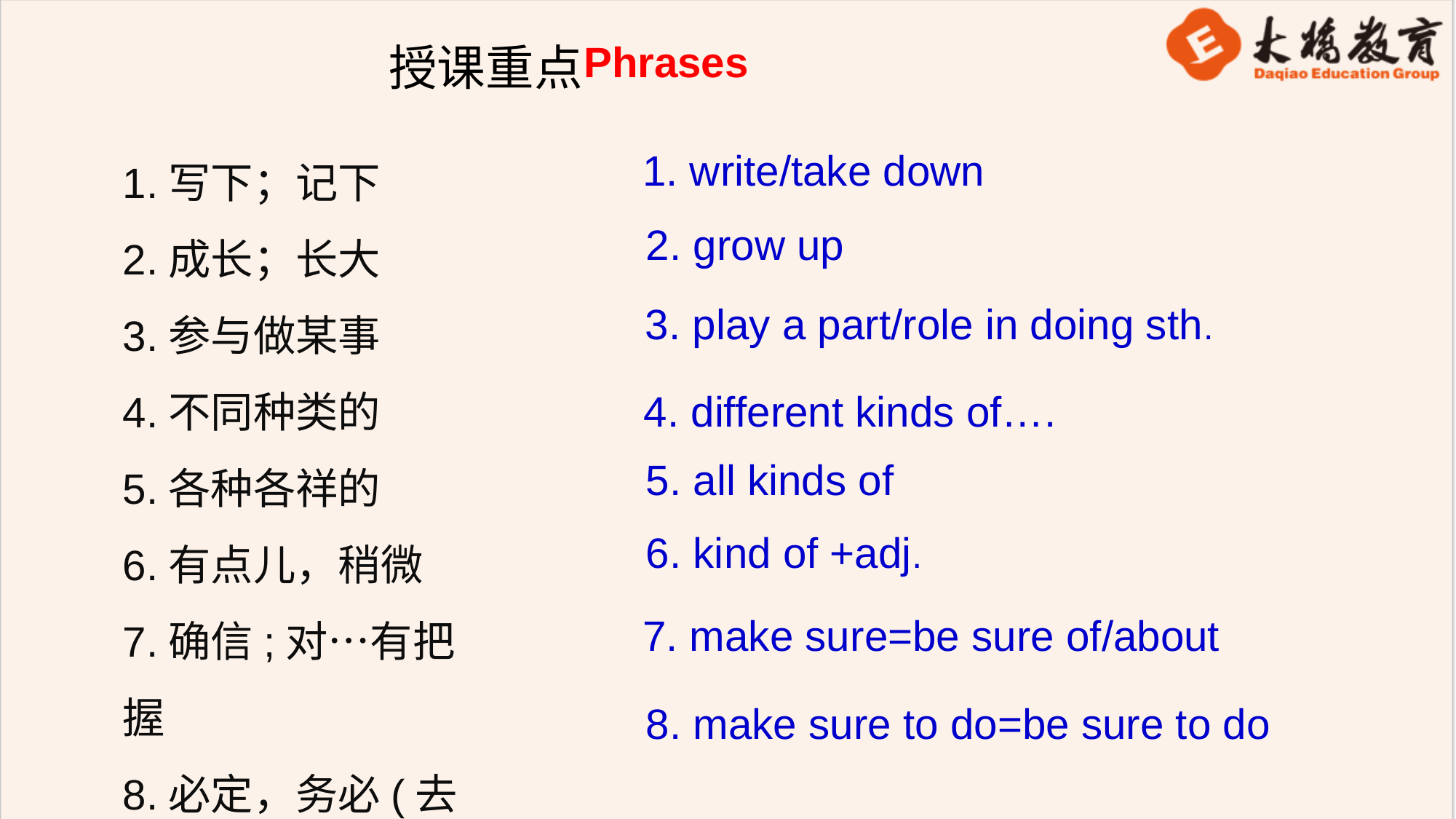

# 授课重点
Phrases
1. write/take down
1.写下；记下
2.成长；长大
3.参与做某事
4.不同种类的
5.各种各祥的
6.有点儿，稍微
7.确信;对…有把握
8.必定，务必(去做)
2. grow up
3. play a part/role in doing sth.
4. different kinds of….
5. all kinds of
6. kind of +adj.
7. make sure=be sure of/about
8. make sure to do=be sure to do